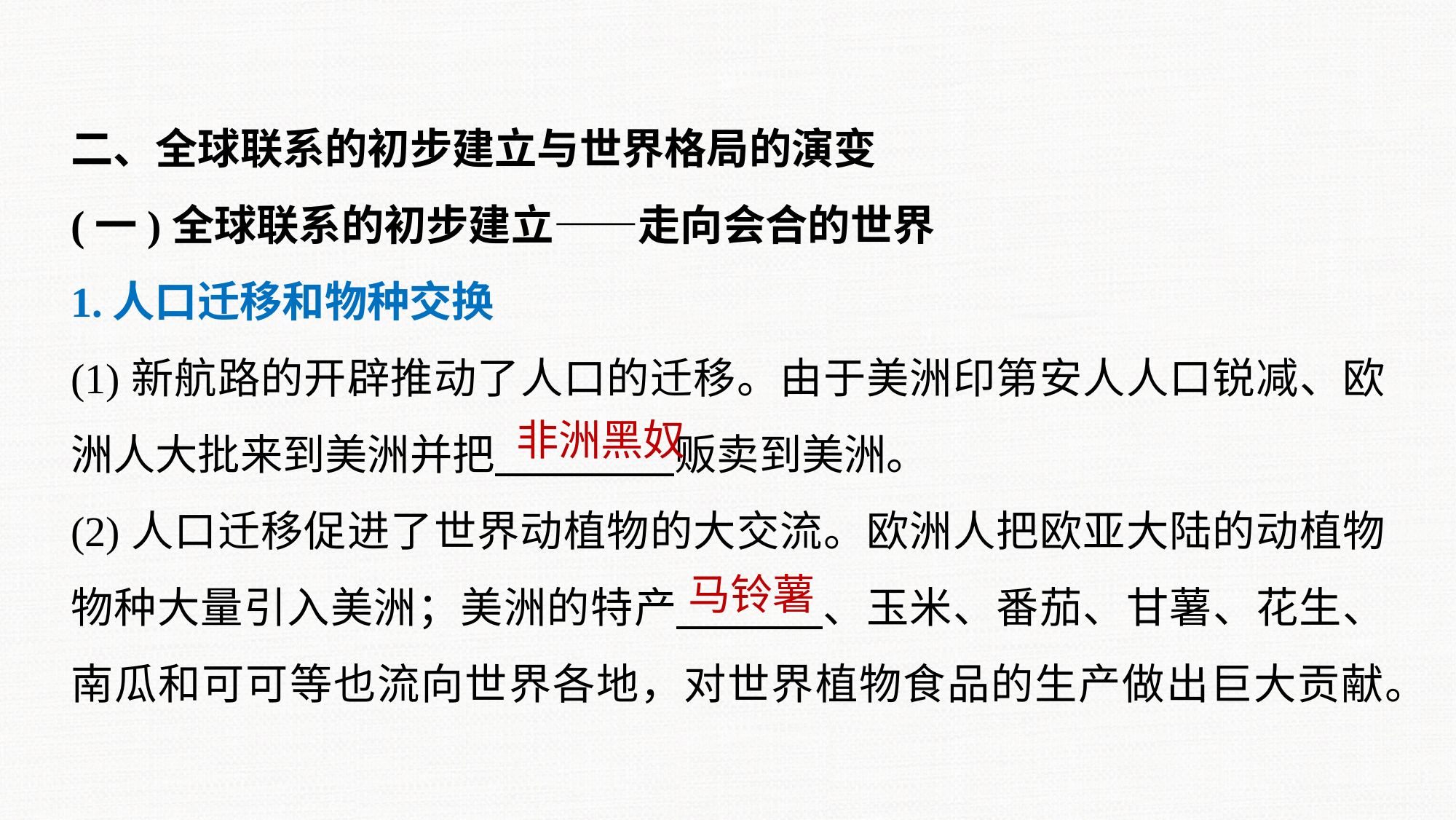

二、全球联系的初步建立与世界格局的演变
(一)全球联系的初步建立——走向会合的世界
1.人口迁移和物种交换
(1)新航路的开辟推动了人口的迁移。由于美洲印第安人人口锐减、欧洲人大批来到美洲并把                   贩卖到美洲。
(2)人口迁移促进了世界动植物的大交流。欧洲人把欧亚大陆的动植物物种大量引入美洲；美洲的特产              、玉米、番茄、甘薯、花生、南瓜和可可等也流向世界各地，对世界植物食品的生产做出巨大贡献。
非洲黑奴
马铃薯